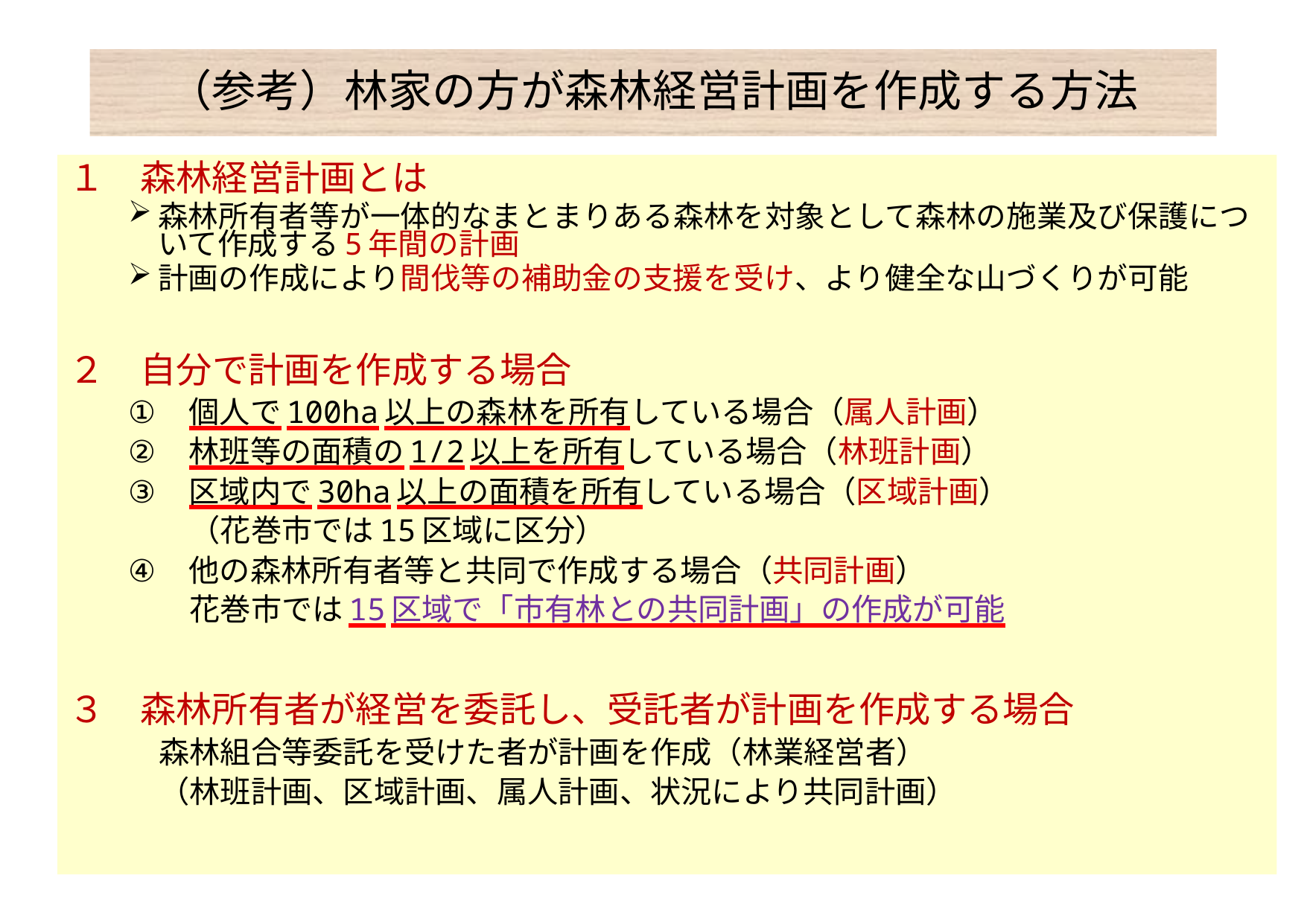

# （参考）林家の方が森林経営計画を作成する方法
１　森林経営計画とは
森林所有者等が一体的なまとまりある森林を対象として森林の施業及び保護について作成する5年間の計画
計画の作成により間伐等の補助金の支援を受け、より健全な山づくりが可能

２　自分で計画を作成する場合
個人で100ha以上の森林を所有している場合（属人計画）
林班等の面積の1/2以上を所有している場合（林班計画）
区域内で30ha以上の面積を所有している場合（区域計画）
　　（花巻市では15区域に区分）
他の森林所有者等と共同で作成する場合（共同計画）
　　花巻市では15区域で「市有林との共同計画」の作成が可能

３　森林所有者が経営を委託し、受託者が計画を作成する場合
　森林組合等委託を受けた者が計画を作成（林業経営者）
　（林班計画、区域計画、属人計画、状況により共同計画）